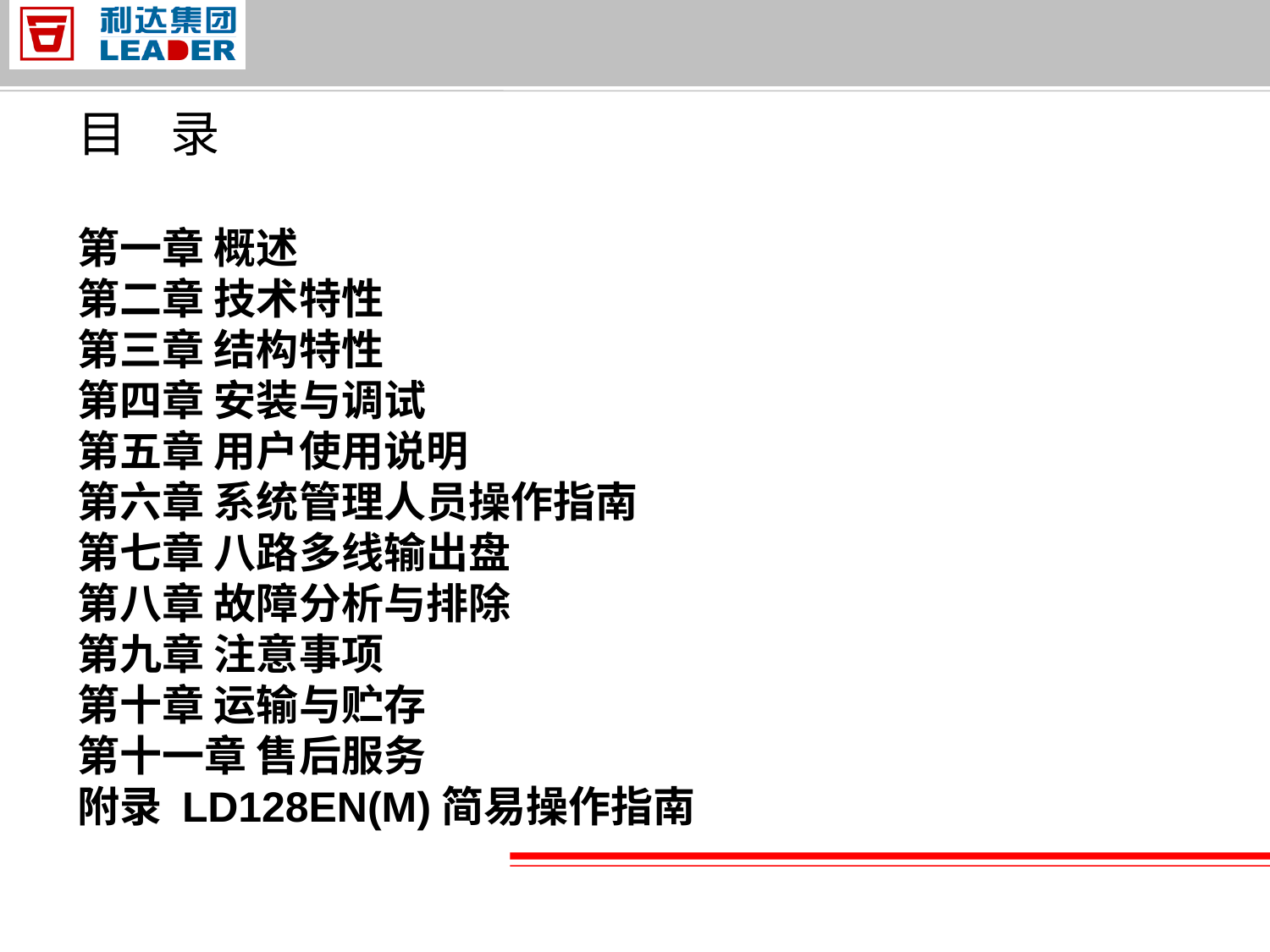

目    录
第一章 概述
第二章 技术特性
第三章 结构特性
第四章 安装与调试
第五章 用户使用说明
第六章 系统管理人员操作指南
第七章 八路多线输出盘
第八章 故障分析与排除
第九章 注意事项
第十章 运输与贮存
第十一章 售后服务
附录 LD128EN(M)简易操作指南